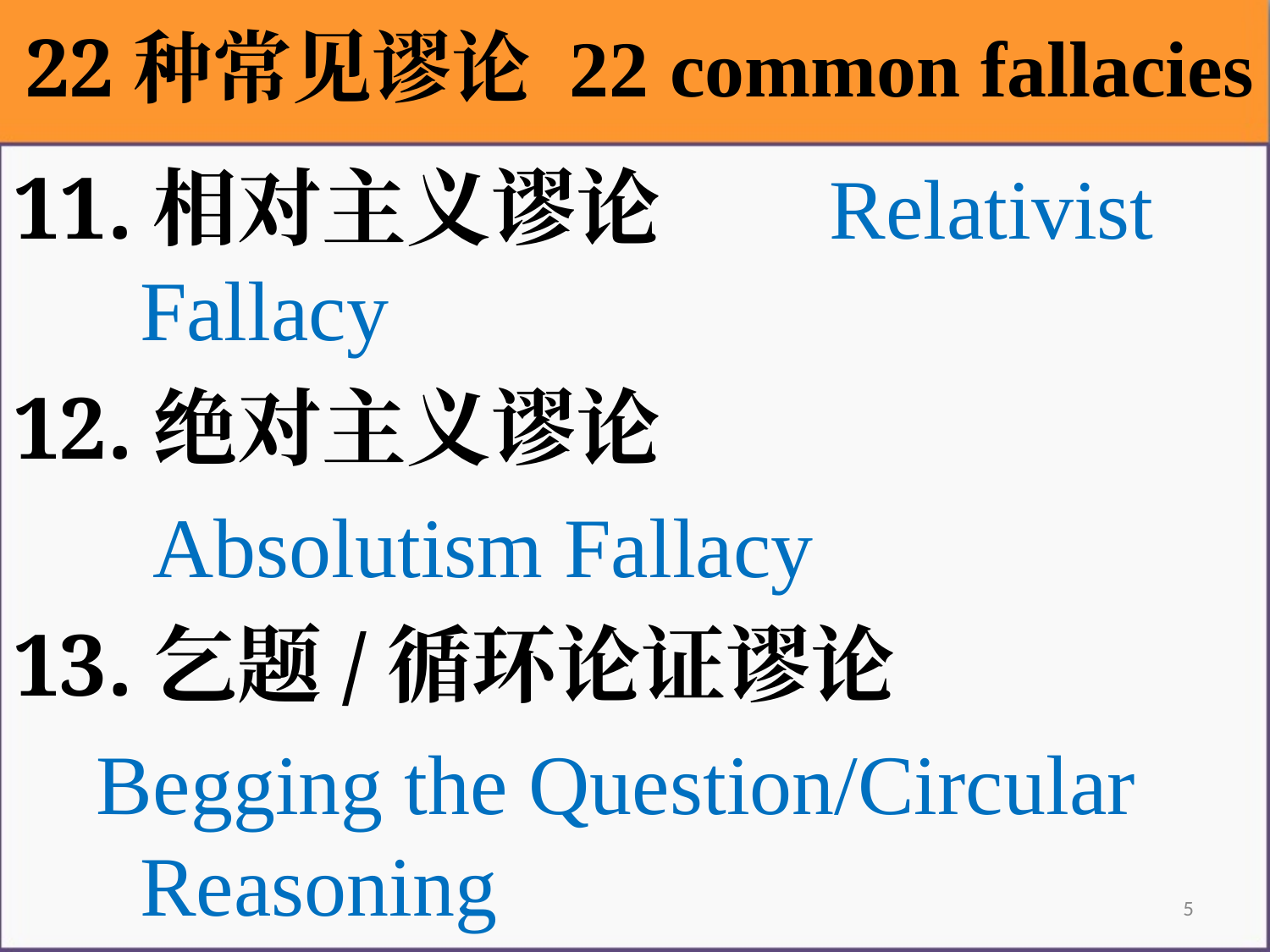

22种常见谬论 22 common fallacies
11.相对主义谬论       Relativist Fallacy
12.绝对主义谬论
    Absolutism Fallacy
13.乞题/循环论证谬论
  Begging the Question/Circular Reasoning
5